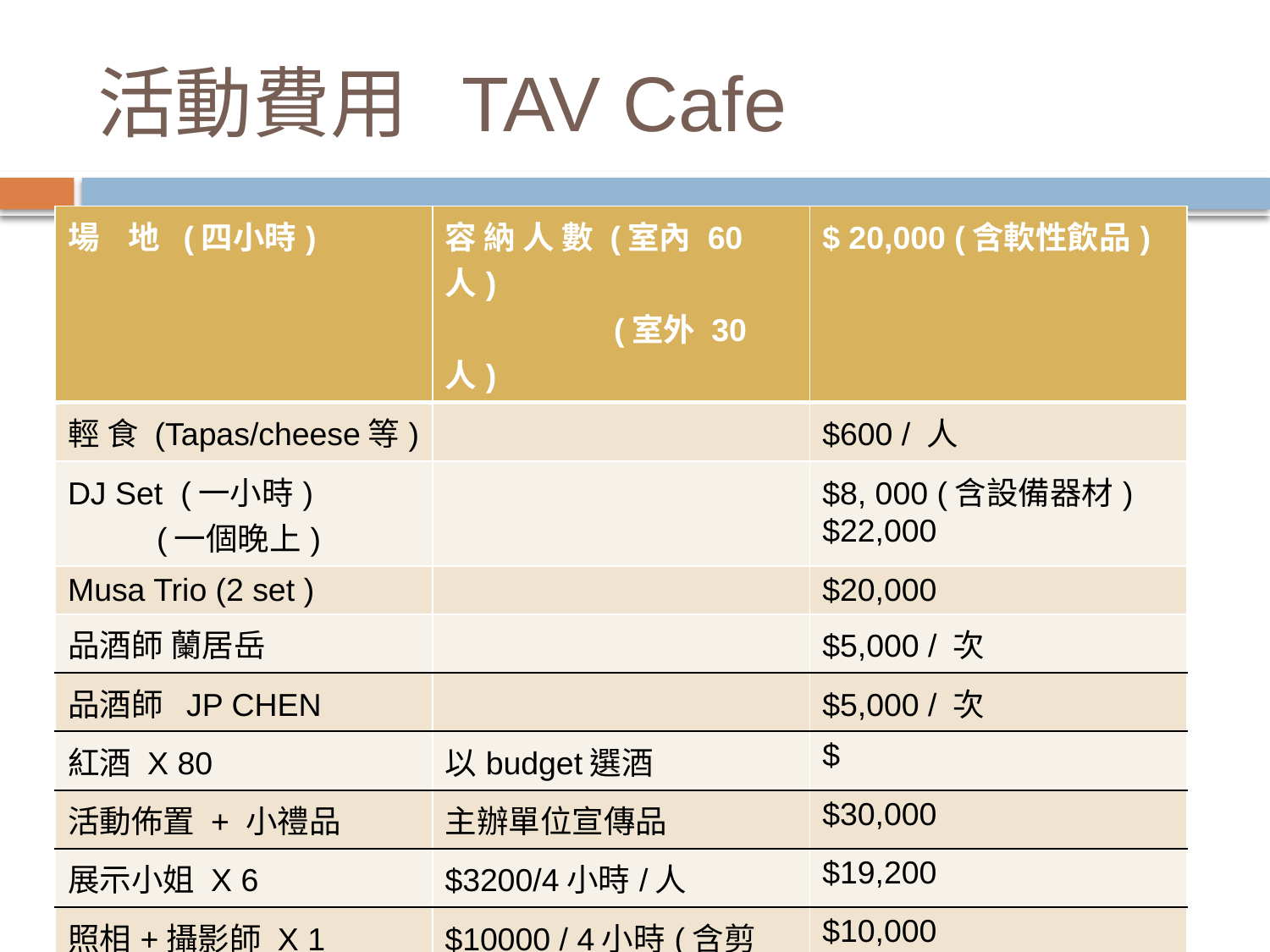

# 活動費用  TAV Cafe
| 場 地 (四小時) | 容 納 人 數 (室內 60人) (室外 30人) | $ 20,000 (含軟性飲品) |
| --- | --- | --- |
| 輕 食 (Tapas/cheese等) |  | $600 / 人 |
| DJ Set (一小時) (一個晚上) |  | $8, 000 (含設備器材) $22,000 |
| Musa Trio (2 set ) |  | $20,000 |
| 品酒師 蘭居岳 |  | $5,000 / 次 |
| 品酒師 JP CHEN |  | $5,000 / 次 |
| 紅酒 X 80 | 以budget選酒 | $ |
| 活動佈置 + 小禮品 | 主辦單位宣傳品 | $30,000 |
| 展示小姐 X 6 | $3200/4小時/人 | $19,200 |
| 照相+攝影師 X 1 | $10000 / 4小時(含剪接) | $10,000 |
| 其它: 如魔術師、拍立得攝影 等 |  |  |